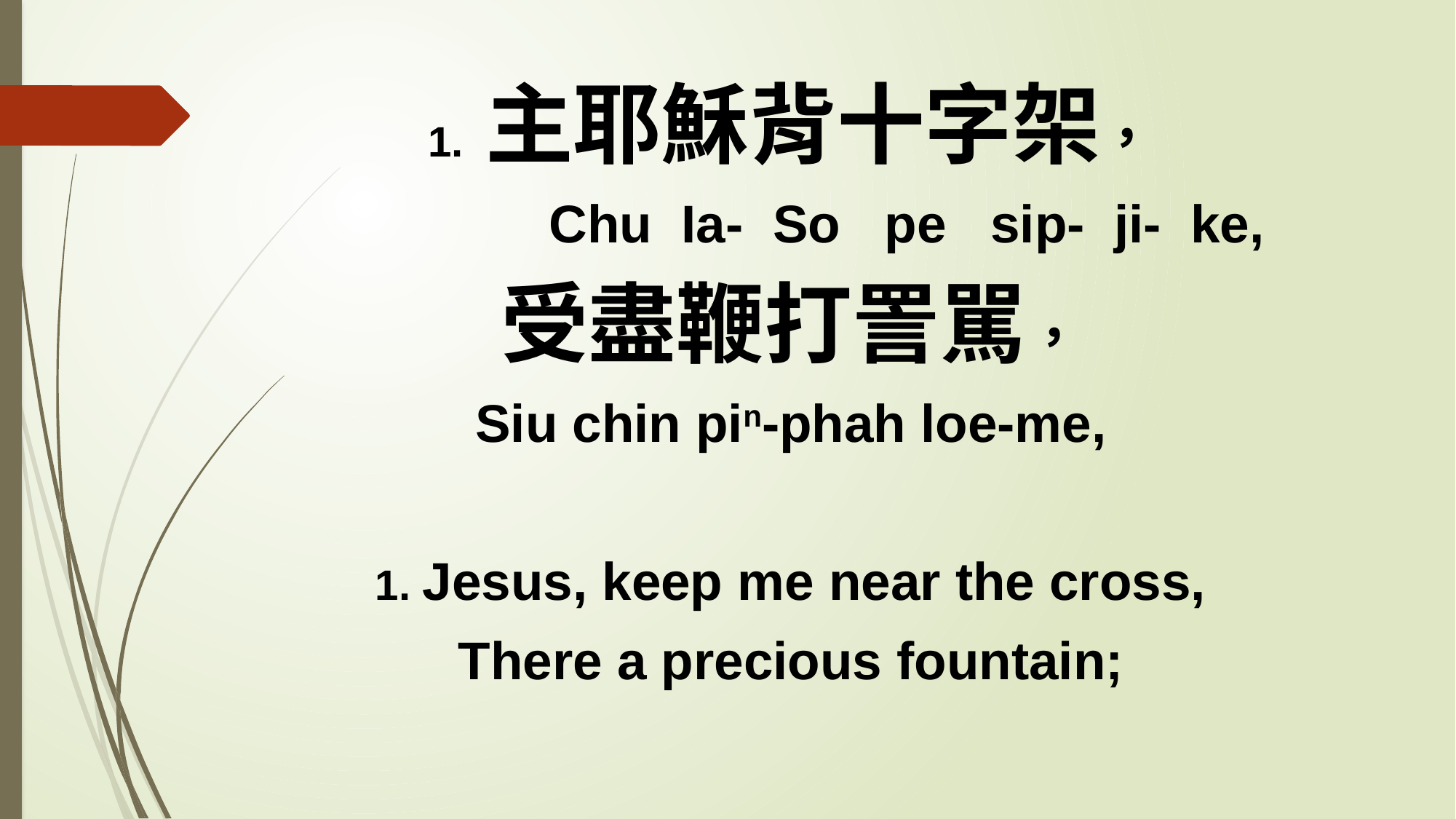

1. 主耶穌背十字架，
                     Chu  Ia-  So   pe   sip-  ji-  ke,
受盡鞭打詈駡，
Siu chin pin-phah loe-me,

1. Jesus, keep me near the cross,
There a precious fountain;